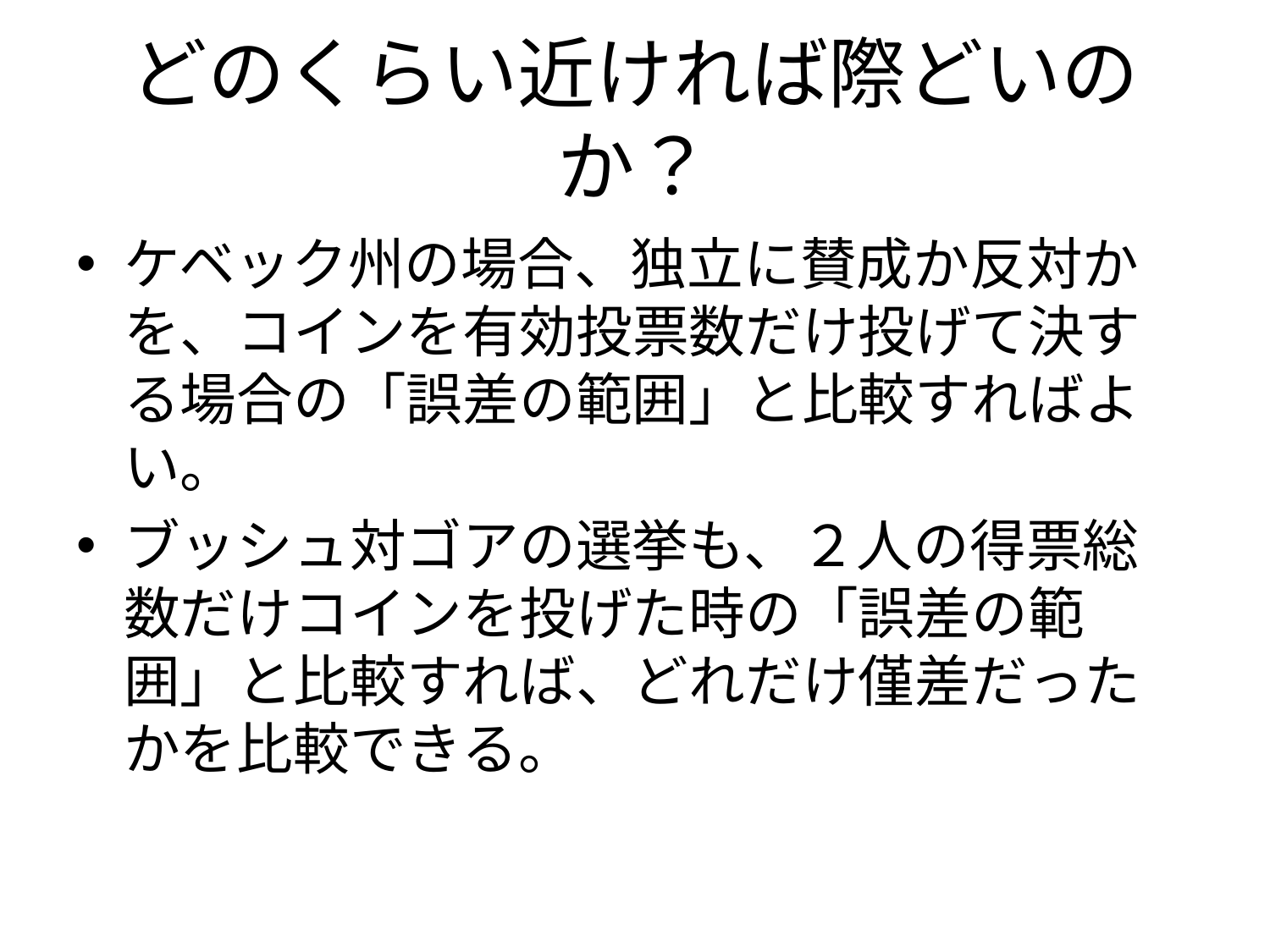

# どのくらい近ければ際どいのか？
ケベック州の場合、独立に賛成か反対かを、コインを有効投票数だけ投げて決する場合の「誤差の範囲」と比較すればよい。
ブッシュ対ゴアの選挙も、２人の得票総数だけコインを投げた時の「誤差の範囲」と比較すれば、どれだけ僅差だったかを比較できる。